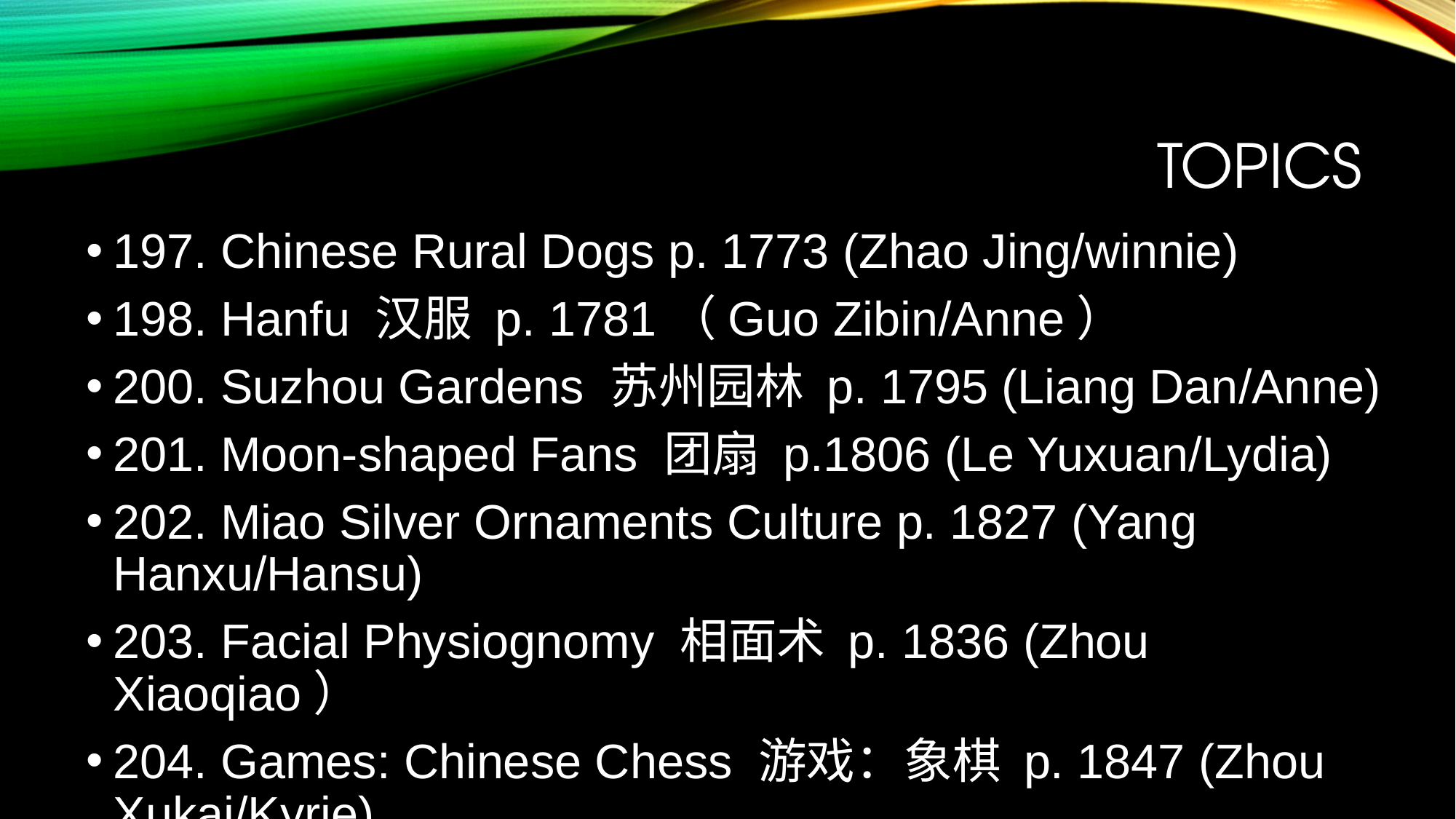

# TOPICS
197. Chinese Rural Dogs p. 1773 (Zhao Jing/winnie)
198. Hanfu 汉服 p. 1781（Guo Zibin/Anne）
200. Suzhou Gardens 苏州园林 p. 1795 (Liang Dan/Anne)
201. Moon-shaped Fans 团扇 p.1806 (Le Yuxuan/Lydia)
202. Miao Silver Ornaments Culture p. 1827 (Yang Hanxu/Hansu)
203. Facial Physiognomy 相面术 p. 1836 (Zhou Xiaoqiao）
204. Games: Chinese Chess 游戏：象棋 p. 1847 (Zhou Xukai/Kyrie)